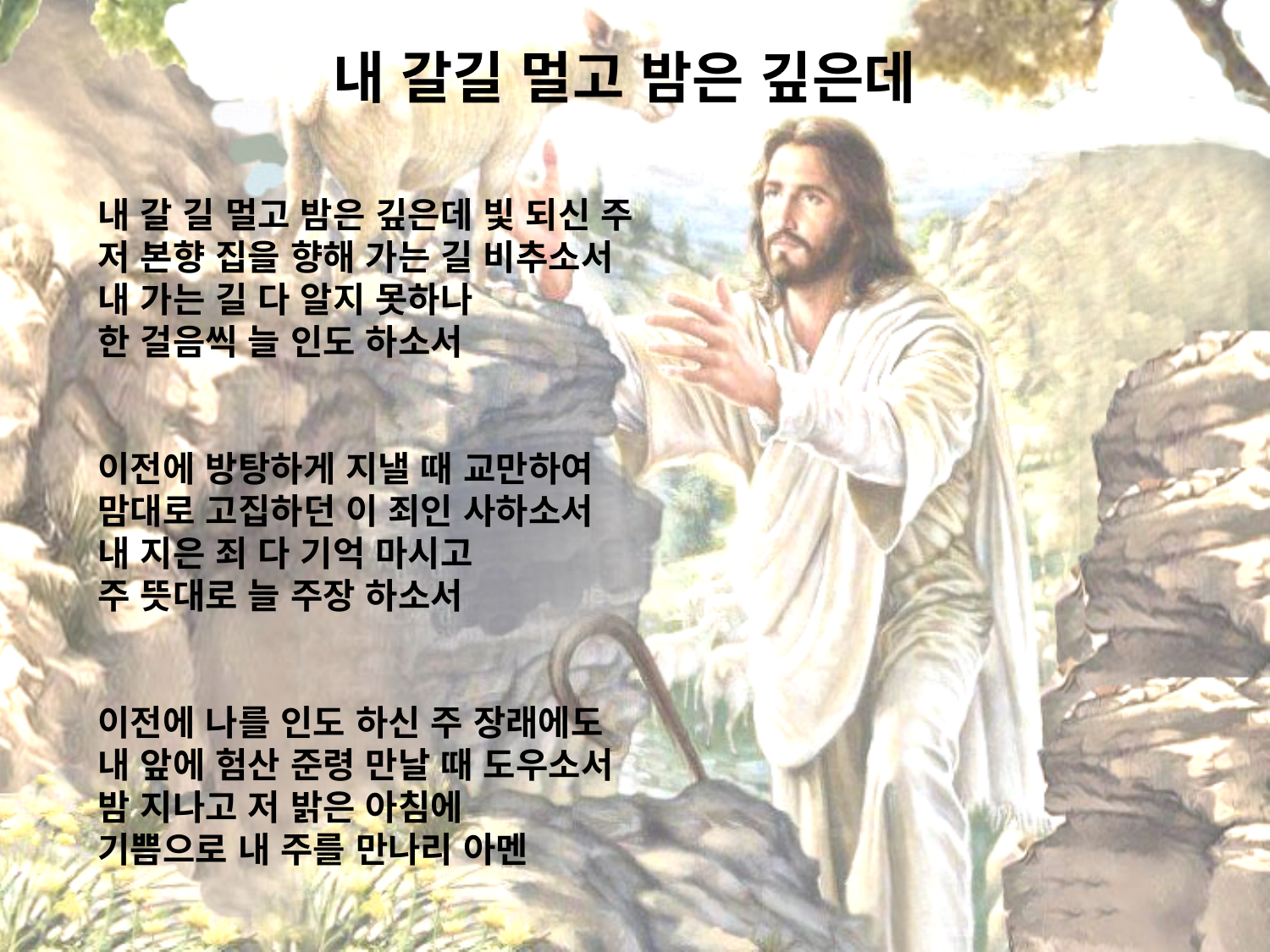

# 내 갈길 멀고 밤은 깊은데
내 갈 길 멀고 밤은 깊은데 빛 되신 주
저 본향 집을 향해 가는 길 비추소서
내 가는 길 다 알지 못하나
한 걸음씩 늘 인도 하소서
이전에 방탕하게 지낼 때 교만하여
맘대로 고집하던 이 죄인 사하소서
내 지은 죄 다 기억 마시고
주 뜻대로 늘 주장 하소서
이전에 나를 인도 하신 주 장래에도
내 앞에 험산 준령 만날 때 도우소서
밤 지나고 저 밝은 아침에
기쁨으로 내 주를 만나리 아멘